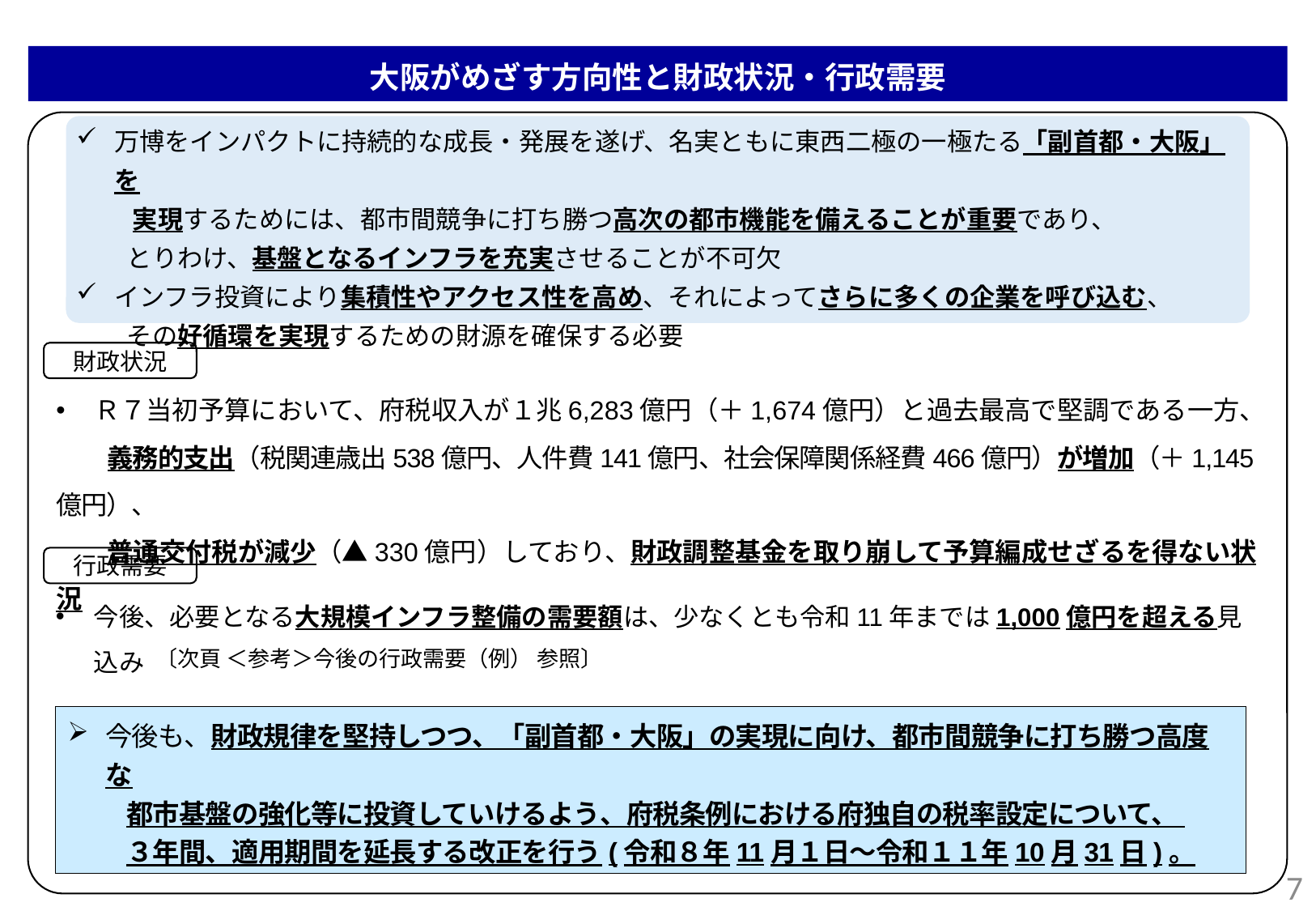

大阪がめざす方向性と財政状況・行政需要
万博をインパクトに持続的な成長・発展を遂げ、名実ともに東西二極の一極たる「副首都・大阪」を
　　 実現するためには、都市間競争に打ち勝つ高次の都市機能を備えることが重要であり、
　　とりわけ、基盤となるインフラを充実させることが不可欠
インフラ投資により集積性やアクセス性を高め、それによってさらに多くの企業を呼び込む、
　　その好循環を実現するための財源を確保する必要

財政状況

Ｒ７当初予算において、府税収入が１兆6,283億円（＋1,674億円）と過去最高で堅調である一方、
　　義務的支出（税関連歳出538億円、人件費141億円、社会保障関係経費466億円）が増加（＋1,145億円）、
　　普通交付税が減少（▲330億円）しており、財政調整基金を取り崩して予算編成せざるを得ない状況
行政需要

今後、必要となる大規模インフラ整備の需要額は、少なくとも令和11年までは1,000億円を超える見込み
〔次頁 ＜参考＞今後の行政需要（例） 参照〕
今後も、財政規律を堅持しつつ、「副首都・大阪」の実現に向け、都市間競争に打ち勝つ高度な
　　 都市基盤の強化等に投資していけるよう、府税条例における府独自の税率設定について、
　　 ３年間、適用期間を延長する改正を行う(令和８年11月１日～令和１１年10月31日)。
7